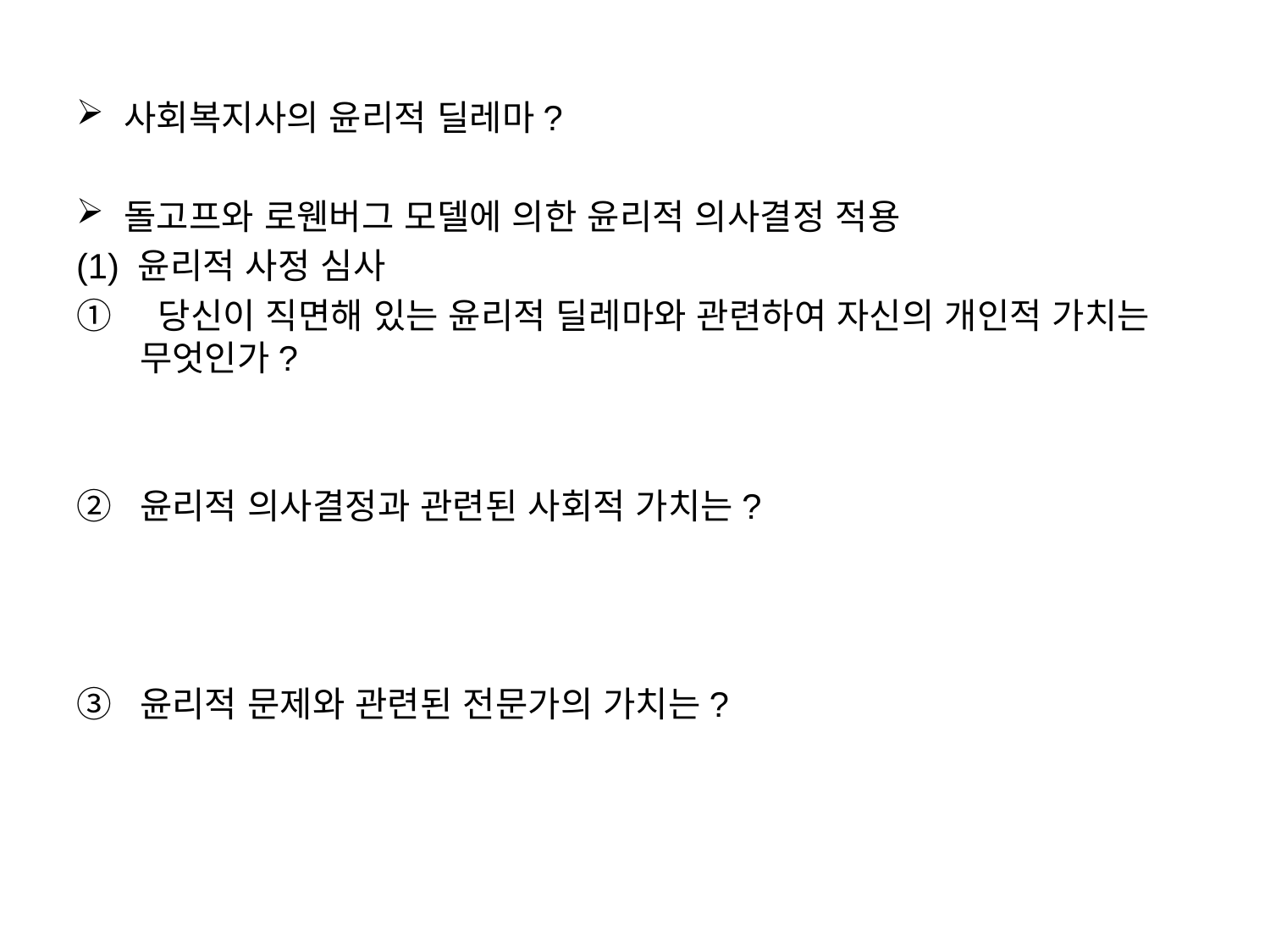

사회복지사의 윤리적 딜레마?

돌고프와 로웬버그 모델에 의한 윤리적 의사결정 적용
(1) 윤리적 사정 심사
 당신이 직면해 있는 윤리적 딜레마와 관련하여 자신의 개인적 가치는 무엇인가?

윤리적 의사결정과 관련된 사회적 가치는?

윤리적 문제와 관련된 전문가의 가치는?